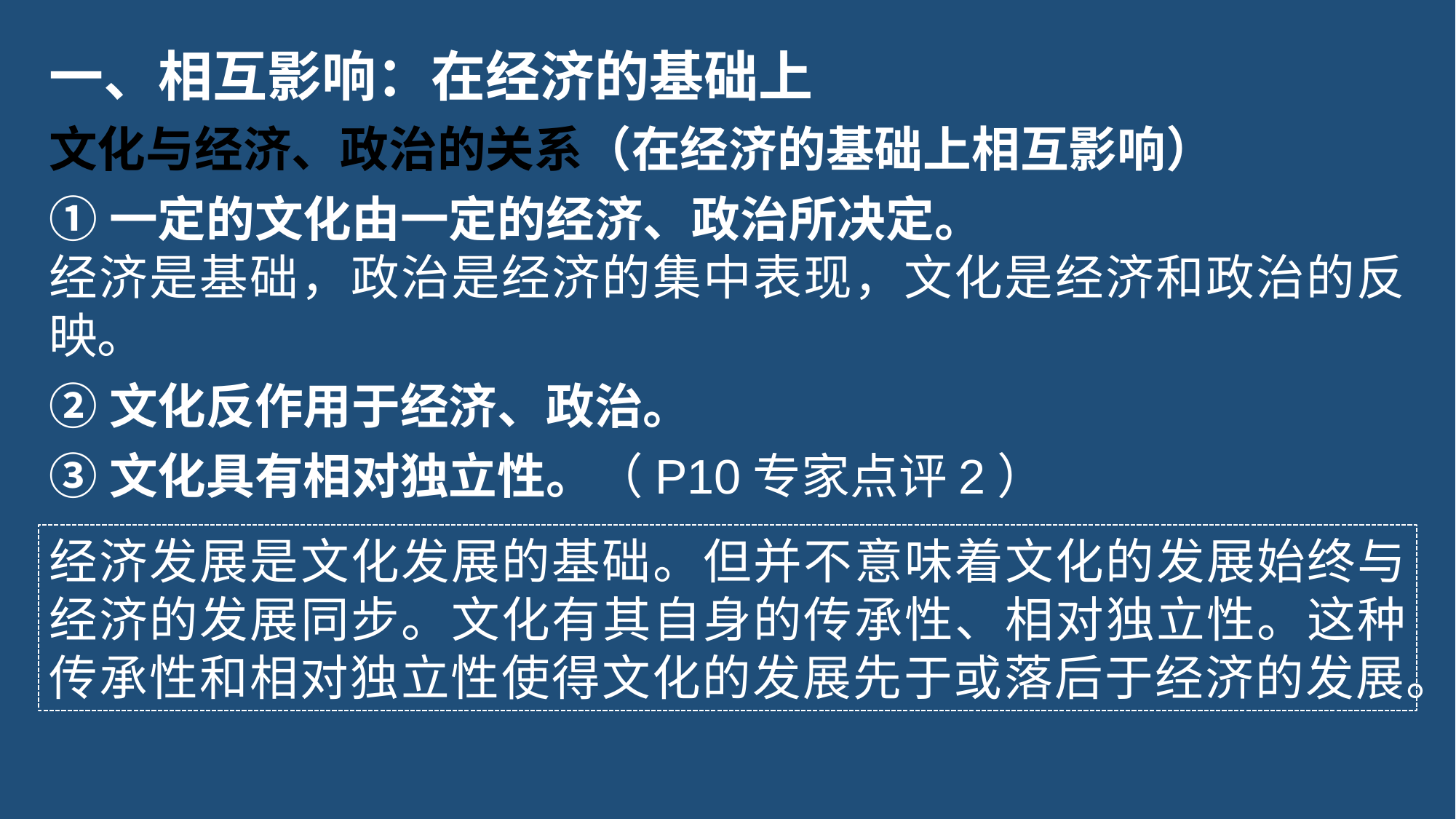

一、相互影响：在经济的基础上
文化与经济、政治的关系（在经济的基础上相互影响）
①一定的文化由一定的经济、政治所决定。
经济是基础，政治是经济的集中表现，文化是经济和政治的反映。
②文化反作用于经济、政治。
③文化具有相对独立性。（P10专家点评2）
经济发展是文化发展的基础。但并不意味着文化的发展始终与经济的发展同步。文化有其自身的传承性、相对独立性。这种传承性和相对独立性使得文化的发展先于或落后于经济的发展。